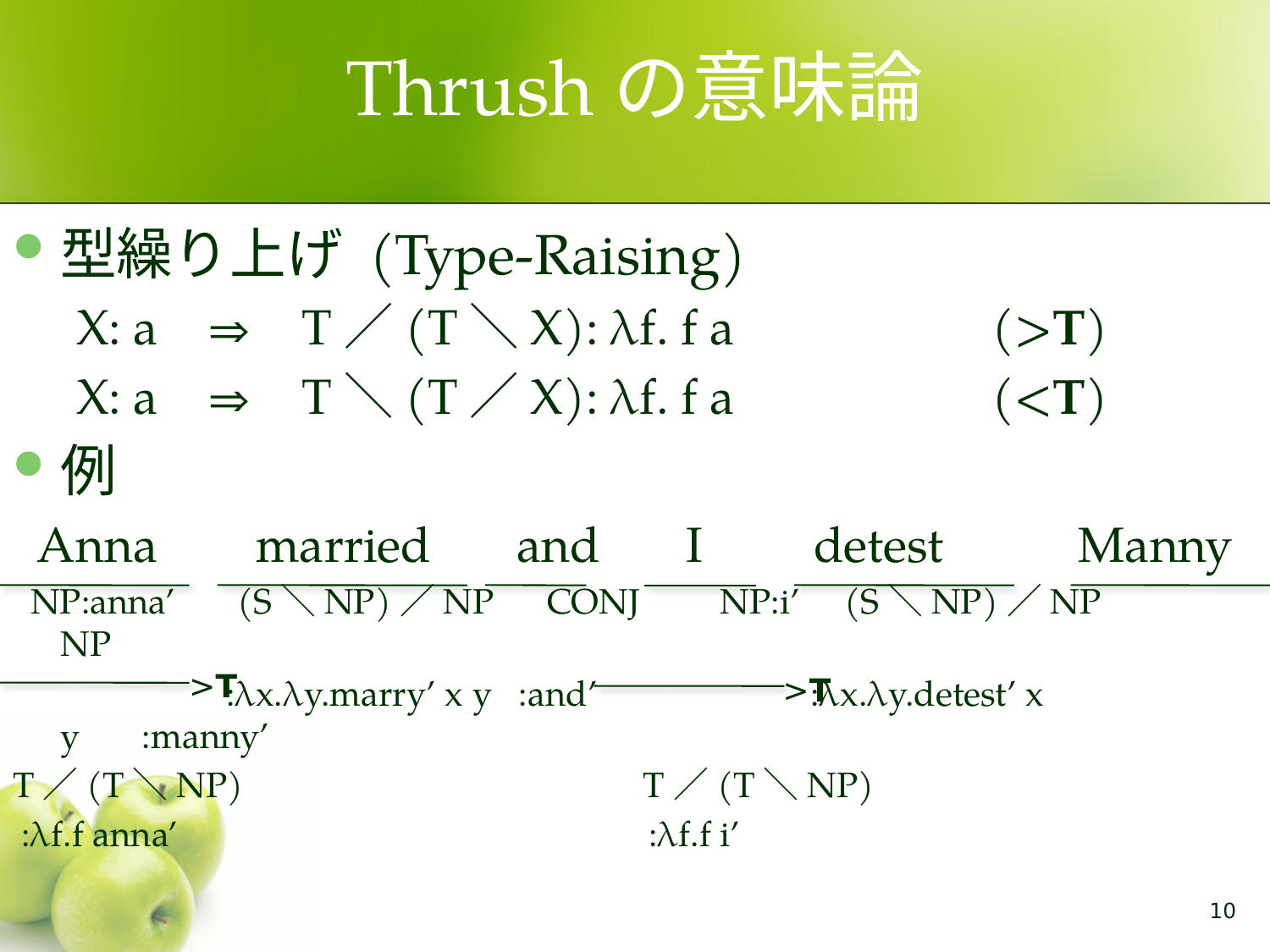

# Thrushの意味論
型繰り上げ (Type-Raising)
X: a    ⇒    T／(T＼X): λf. f a                     (>T)
X: a    ⇒    T＼(T／X): λf. f a                     (<T)
例
  Anna        married       and       I         detest           Manny
  NP:anna’       (S＼NP)／NP      CONJ         NP:i’     (S＼NP)／NP              NP
                        :λx.λy.marry’ x y   :and’                        :λx.λy.detest’ x y       :manny’
T／(T＼NP)                                             T／(T＼NP)
 :λf.f anna’                                                     :λf.f i’
>T
>T
10